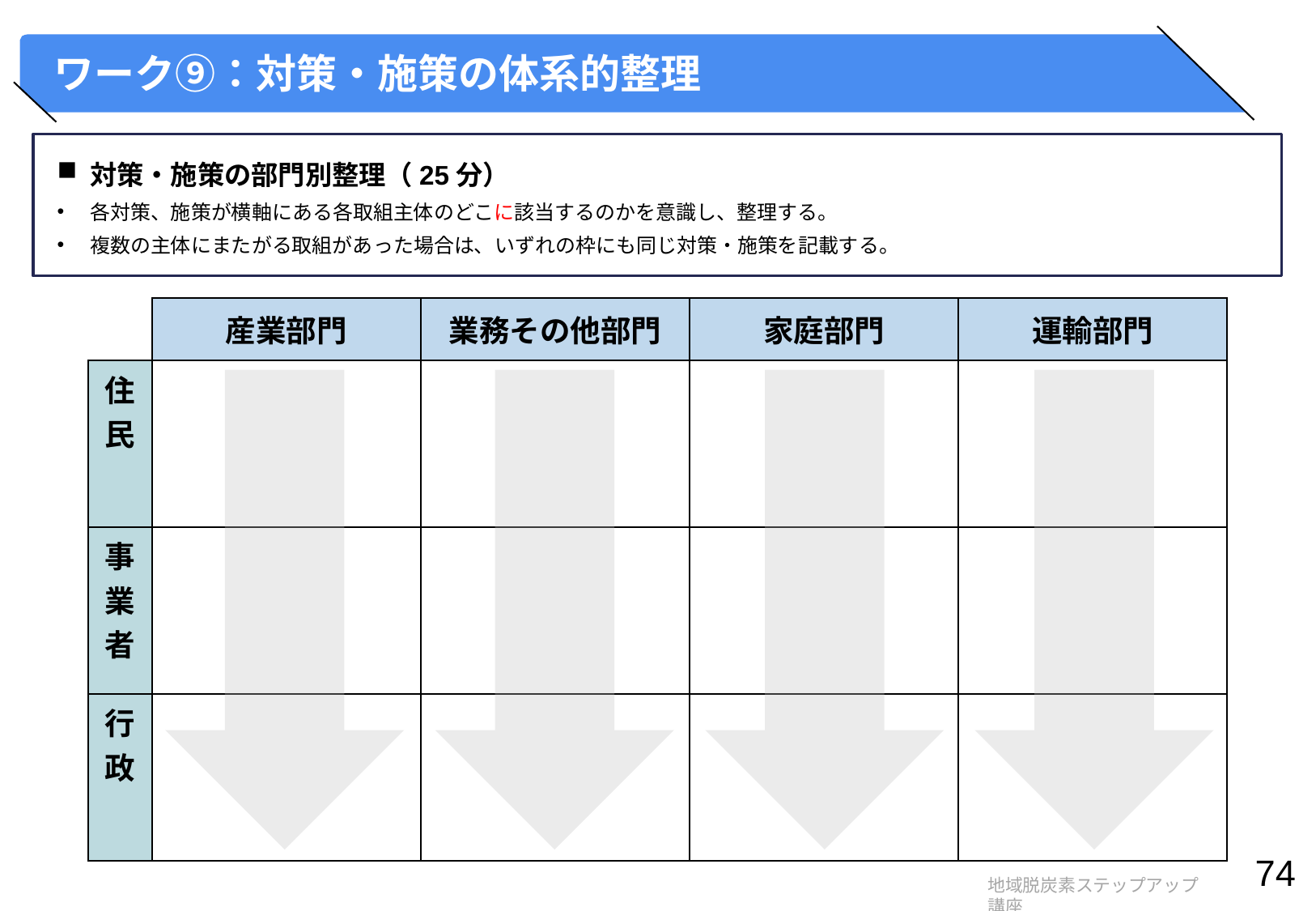

# ワーク⑨：対策・施策の体系的整理
対策・施策の部門別整理（25分）
各対策、施策が横軸にある各取組主体のどこに該当するのかを意識し、整理する。
複数の主体にまたがる取組があった場合は、いずれの枠にも同じ対策・施策を記載する。
|  | 産業部門 | 業務その他部門 | 家庭部門 | 運輸部門 |
| --- | --- | --- | --- | --- |
| 住民 |  |  |  |  |
| 事業者 |  |  |  |  |
| 行政 |  |  |  |  |